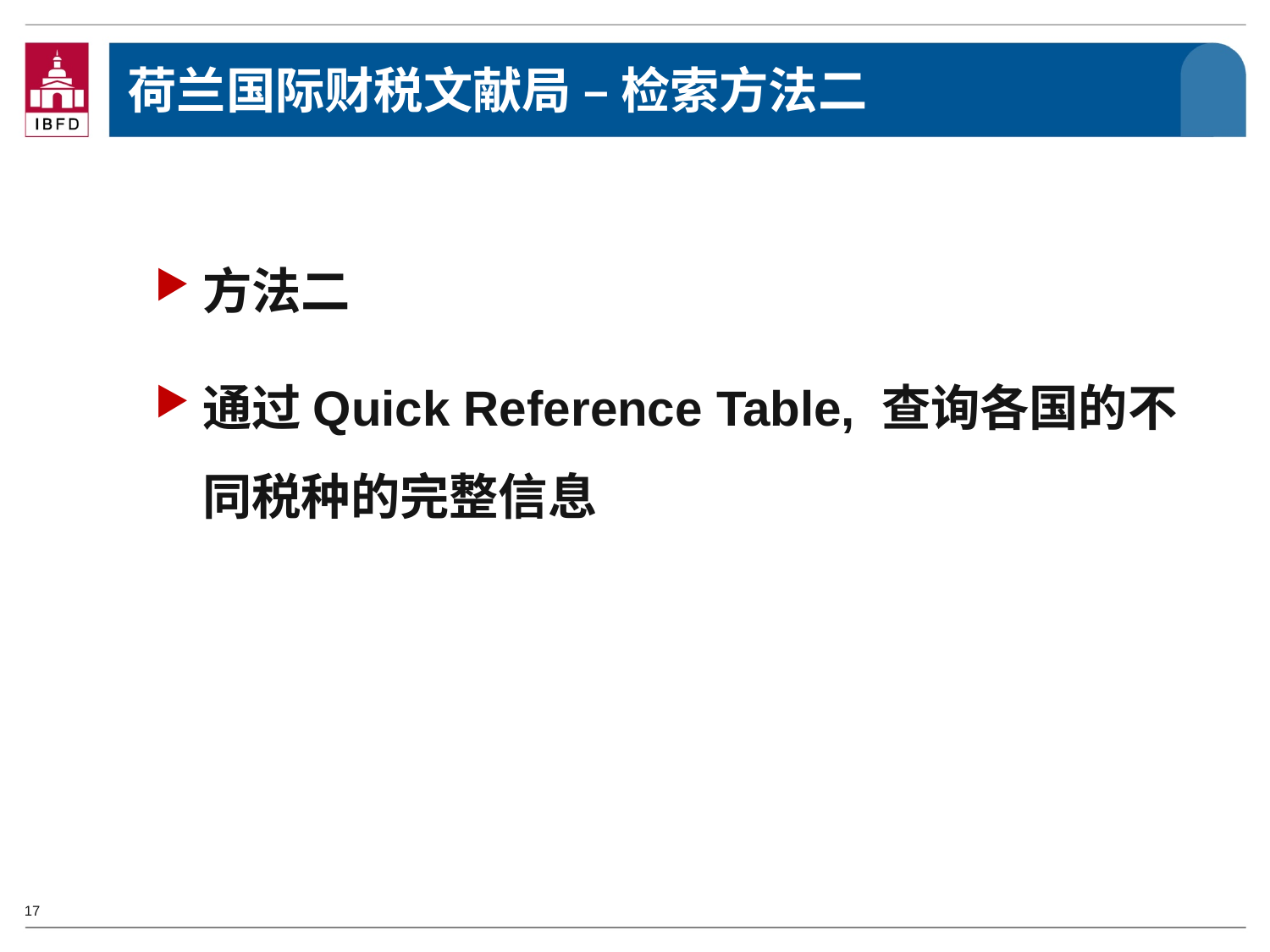

# 荷兰国际财税文献局 – 检索方法二

方法二
通过Quick Reference Table, 查询各国的不同税种的完整信息

17